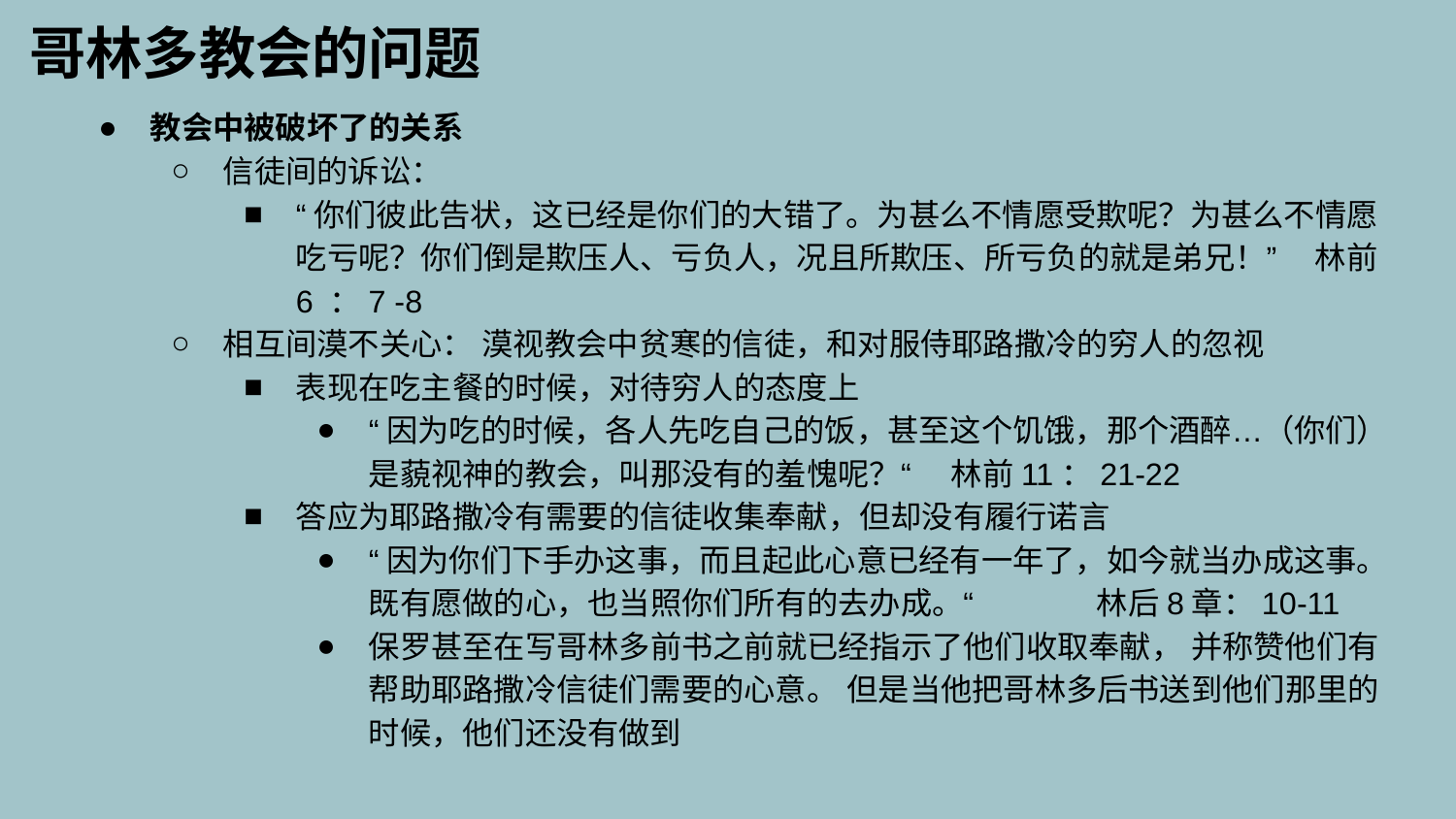

哥林多教会的问题

教会中被破坏了的关系
信徒间的诉讼​​：
“你们彼此告状，这已经是你们的大错了。为甚么不情愿受欺呢？为甚么不情愿吃亏呢？你们倒是欺压人、亏负人，况且所欺压、所亏负的就是弟兄！”	林前6 ：7 -8
相互间漠不关心： 漠视教会中贫寒的信徒，和对服侍耶路撒冷的穷人的忽视
表现在吃主餐的时候，对待穷人的态度上
“因为吃的时候，各人先吃自己的饭，甚至这个饥饿，那个酒醉…（你们）是藐视神的教会，叫那没有的羞愧呢？“	林前11：21-22
答应为耶路撒冷有需要的信徒收集奉献，但却没有履行诺言
“因为你们下手办这事，而且起此心意已经有一年了，如今就当办成这事。既有愿做的心，也当照你们所有的去办成。“	林后8章：10-11
保罗甚至在写哥林多前书之前就已经指示了他们收取奉献， 并称赞他们有帮助耶路撒冷信徒们需要的心意。 但是当他把哥林多后书送到他们那里的时候，他们还没有做到